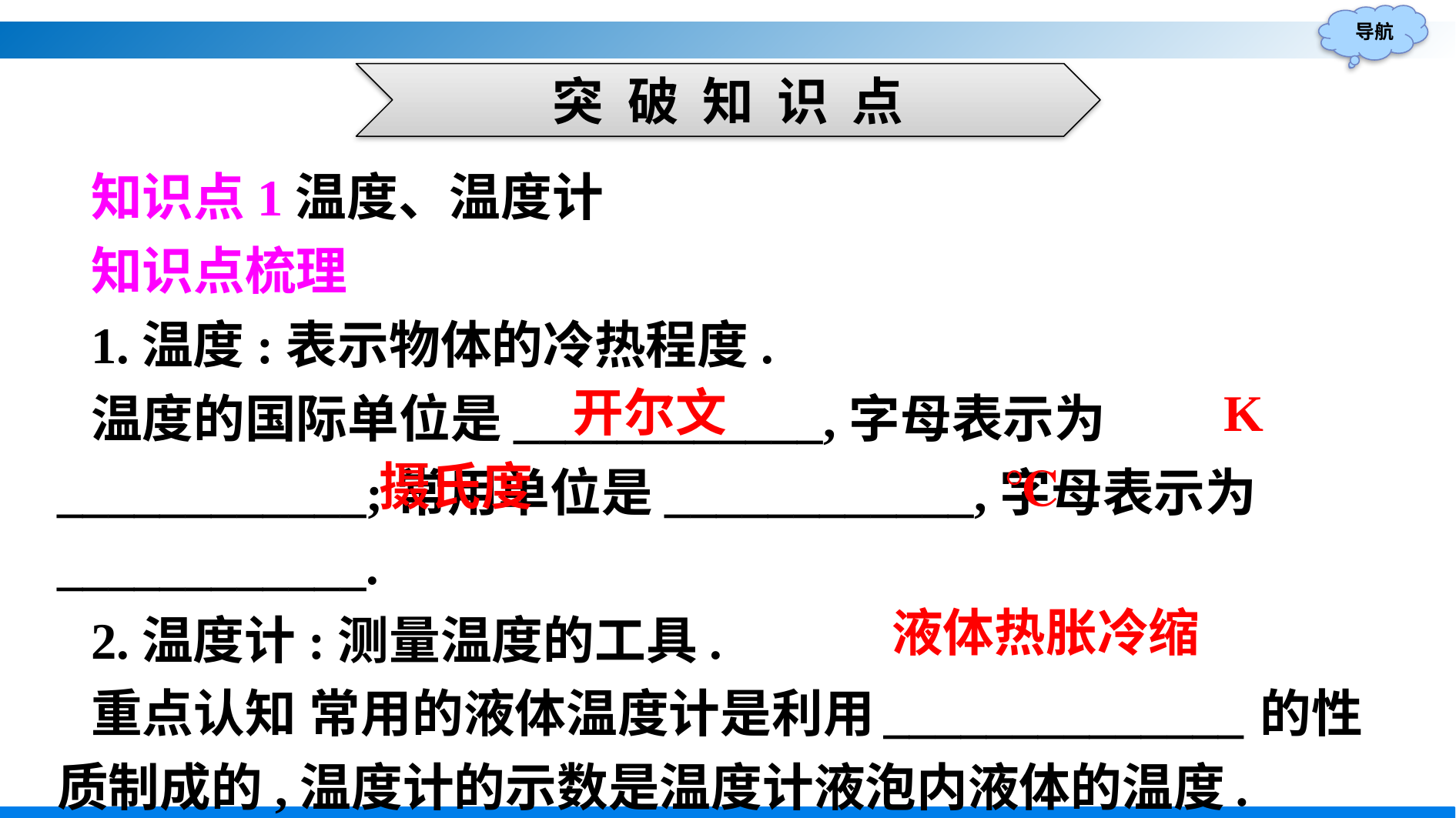

突  破  知  识  点
知识点1温度、温度计
知识点梳理
1.温度:表示物体的冷热程度.
温度的国际单位是____________,字母表示为____________;常用单位是____________,字母表示为____________.
2.温度计:测量温度的工具.
重点认知 常用的液体温度计是利用______________的性质制成的,温度计的示数是温度计液泡内液体的温度.
K
开尔文
摄氏度
℃
液体热胀冷缩